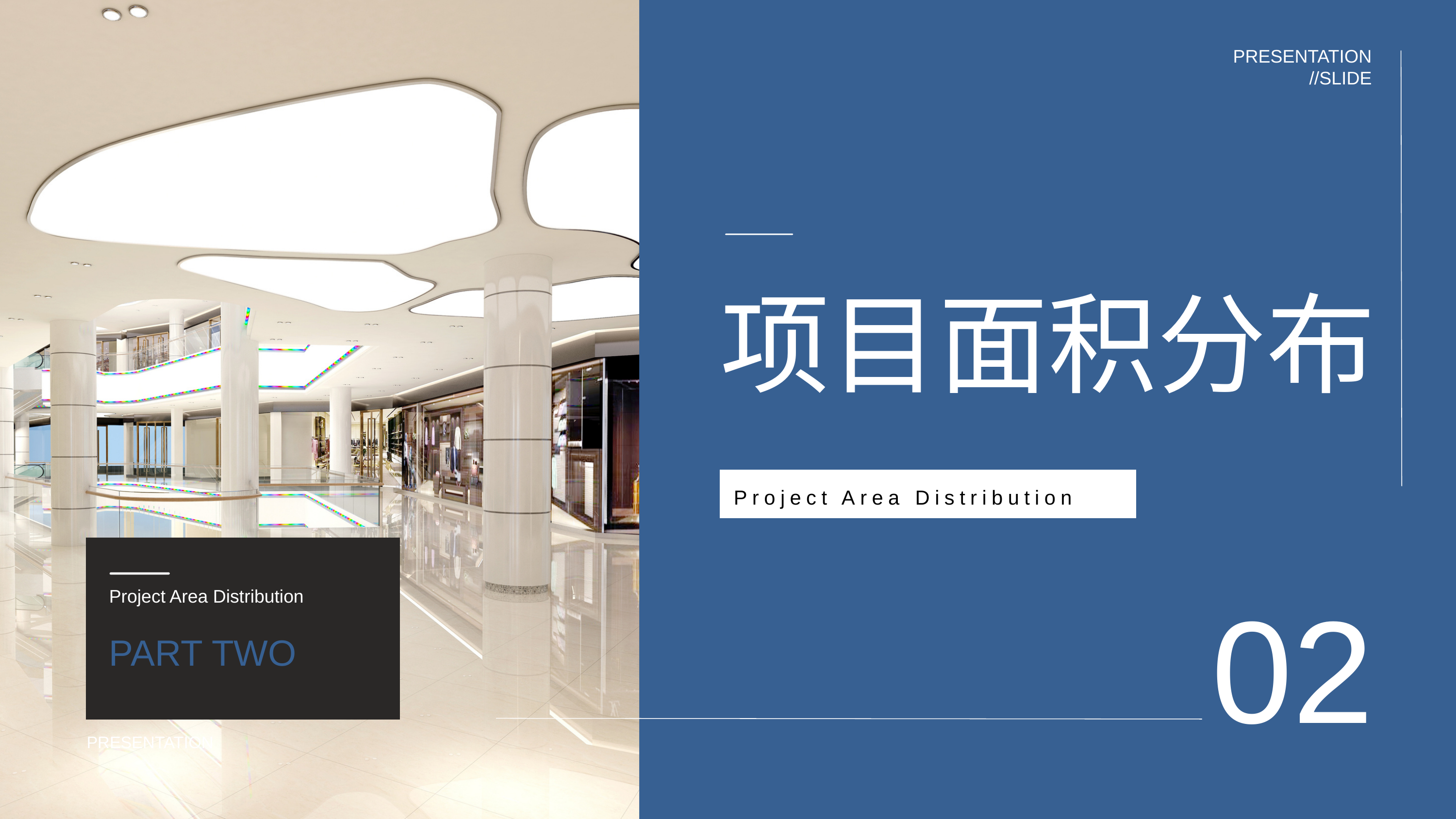

PRESENTATION
//SLIDE

项目面积分布

Project Area Distribution

02
Project Area Distribution
PART TWO

PRESENTATION